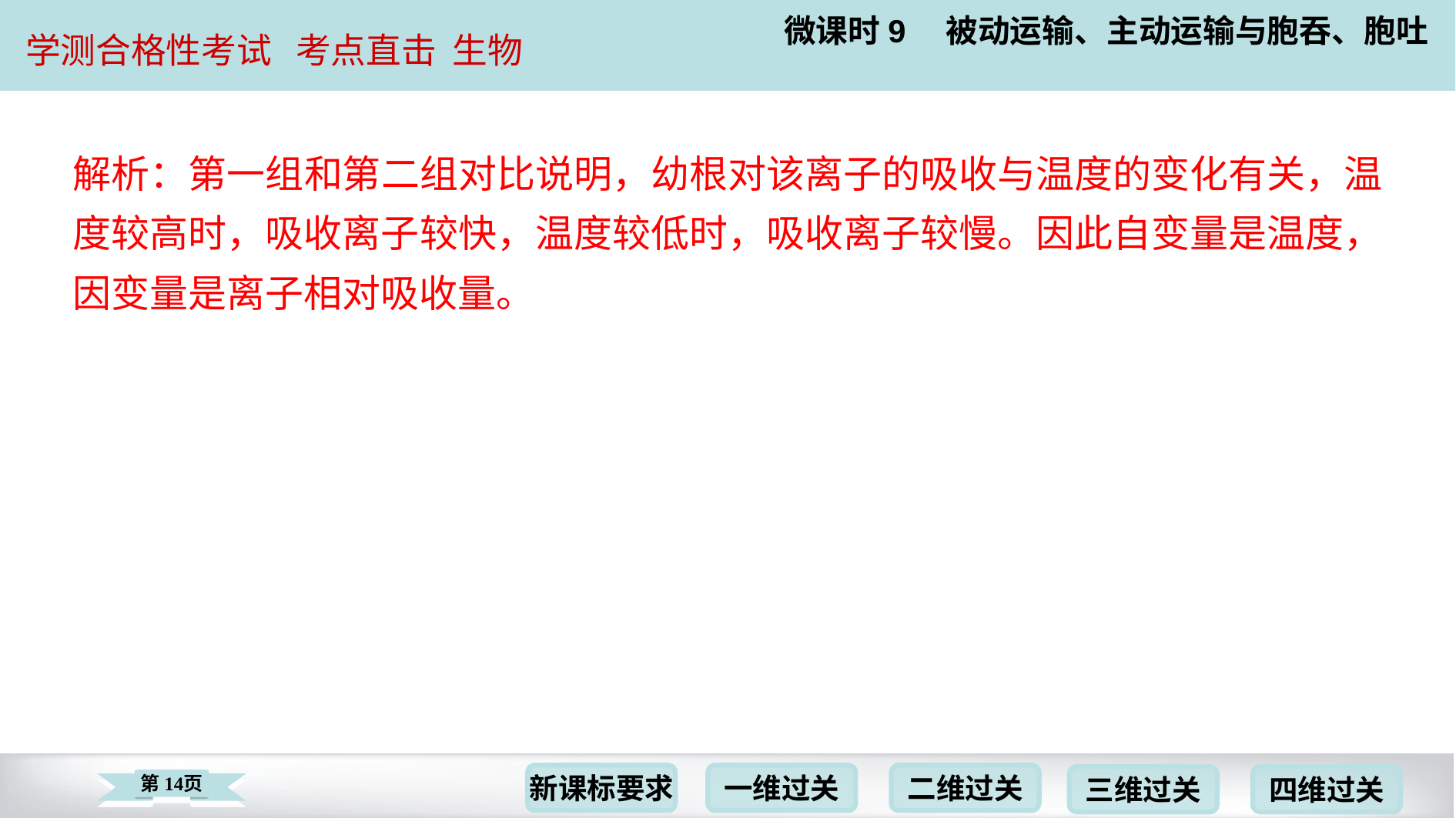

解析：第一组和第二组对比说明，幼根对该离子的吸收与温度的变化有关，温度较高时，吸收离子较快，温度较低时，吸收离子较慢。因此自变量是温度，因变量是离子相对吸收量。